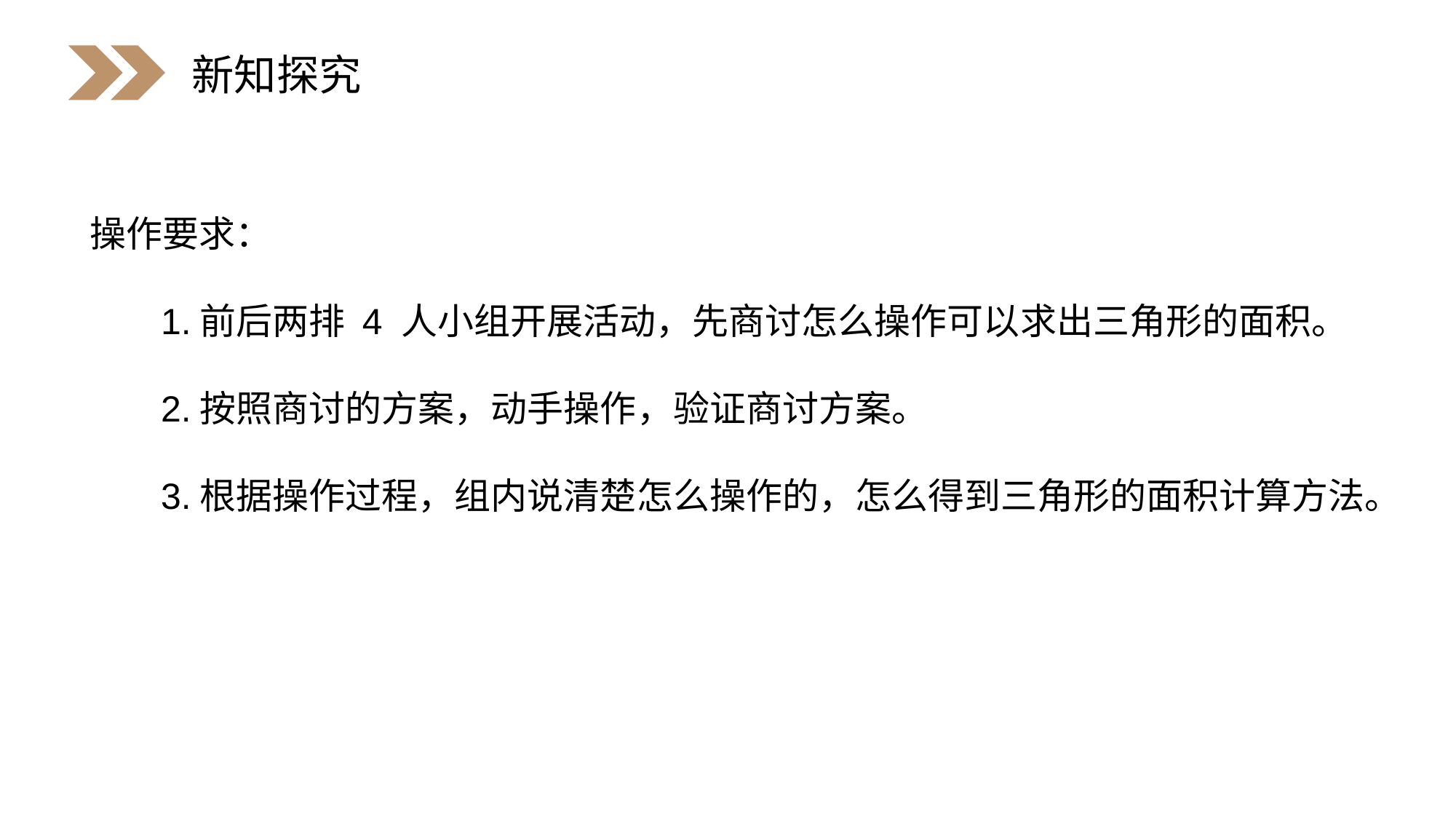

新知探究
操作要求：
       1.前后两排 4 人小组开展活动，先商讨怎么操作可以求出三角形的面积。
       2.按照商讨的方案，动手操作，验证商讨方案。
       3.根据操作过程，组内说清楚怎么操作的，怎么得到三角形的面积计算方法。